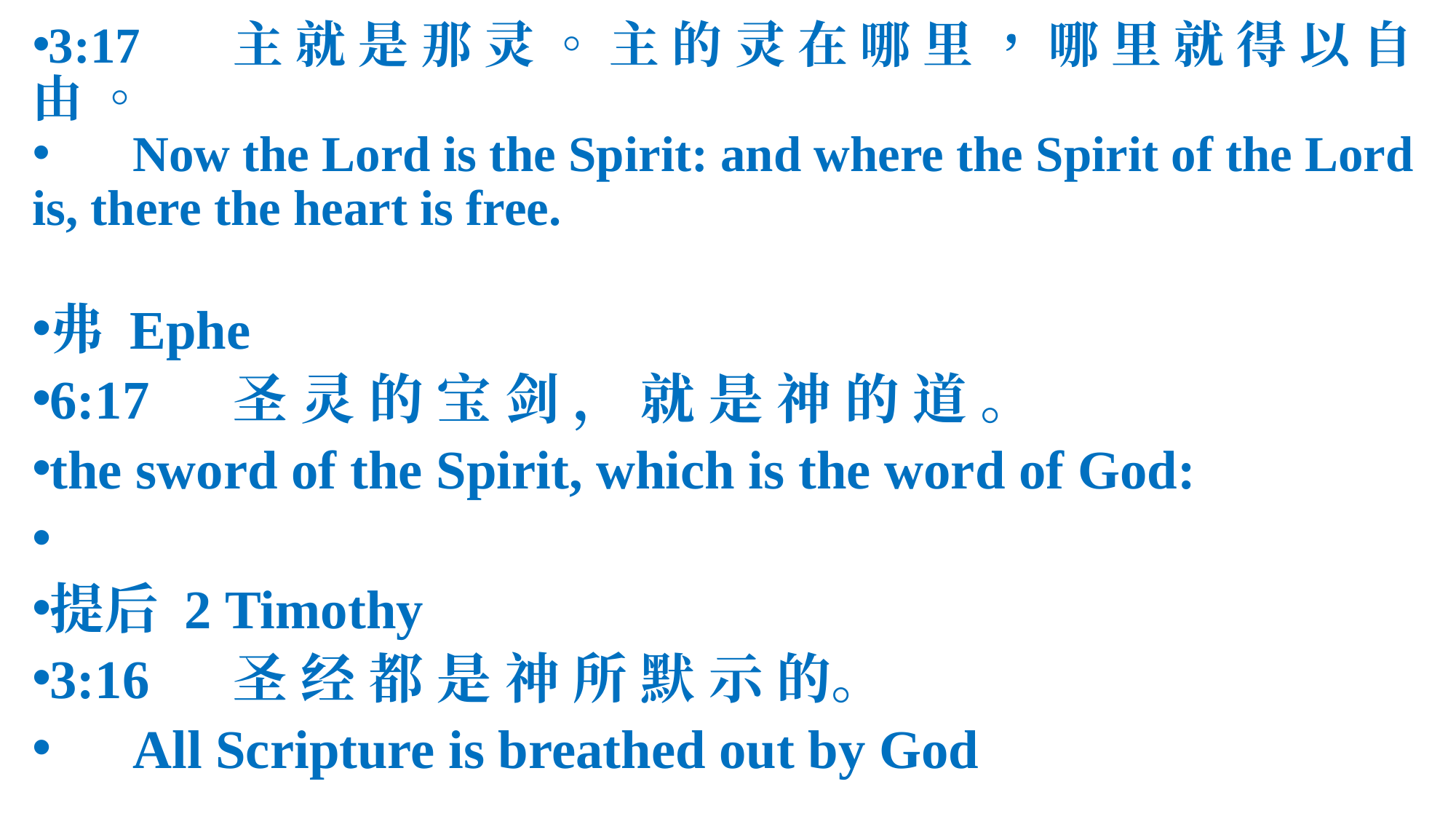

3:17  	主 就 是 那 灵 。 主 的 灵 在 哪 里 ， 哪 里 就 得 以 自 由 。
   	Now the Lord is the Spirit: and where the Spirit of the Lord is, there the heart is free.

弗 Ephe
6:17	圣 灵 的 宝 剑 ， 就 是 神 的 道 。
the sword of the Spirit, which is the word of God:

提后 2 Timothy
3:16	圣 经 都 是 神 所 默 示 的。
   	All Scripture is breathed out by God